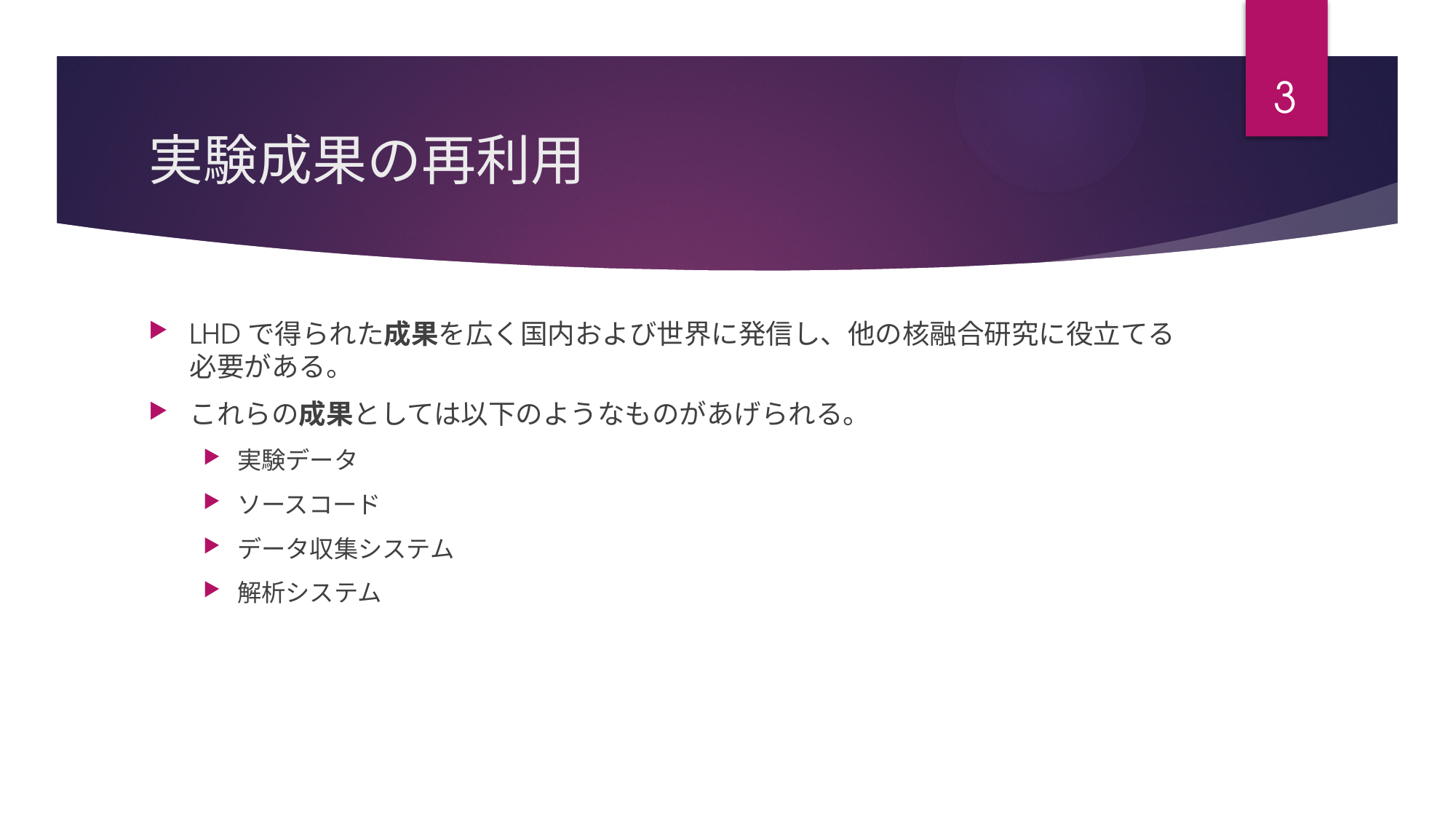

3
# 実験成果の再利用
LHDで得られた成果を広く国内および世界に発信し、他の核融合研究に役立てる必要がある。
これらの成果としては以下のようなものがあげられる。
実験データ
ソースコード
データ収集システム
解析システム